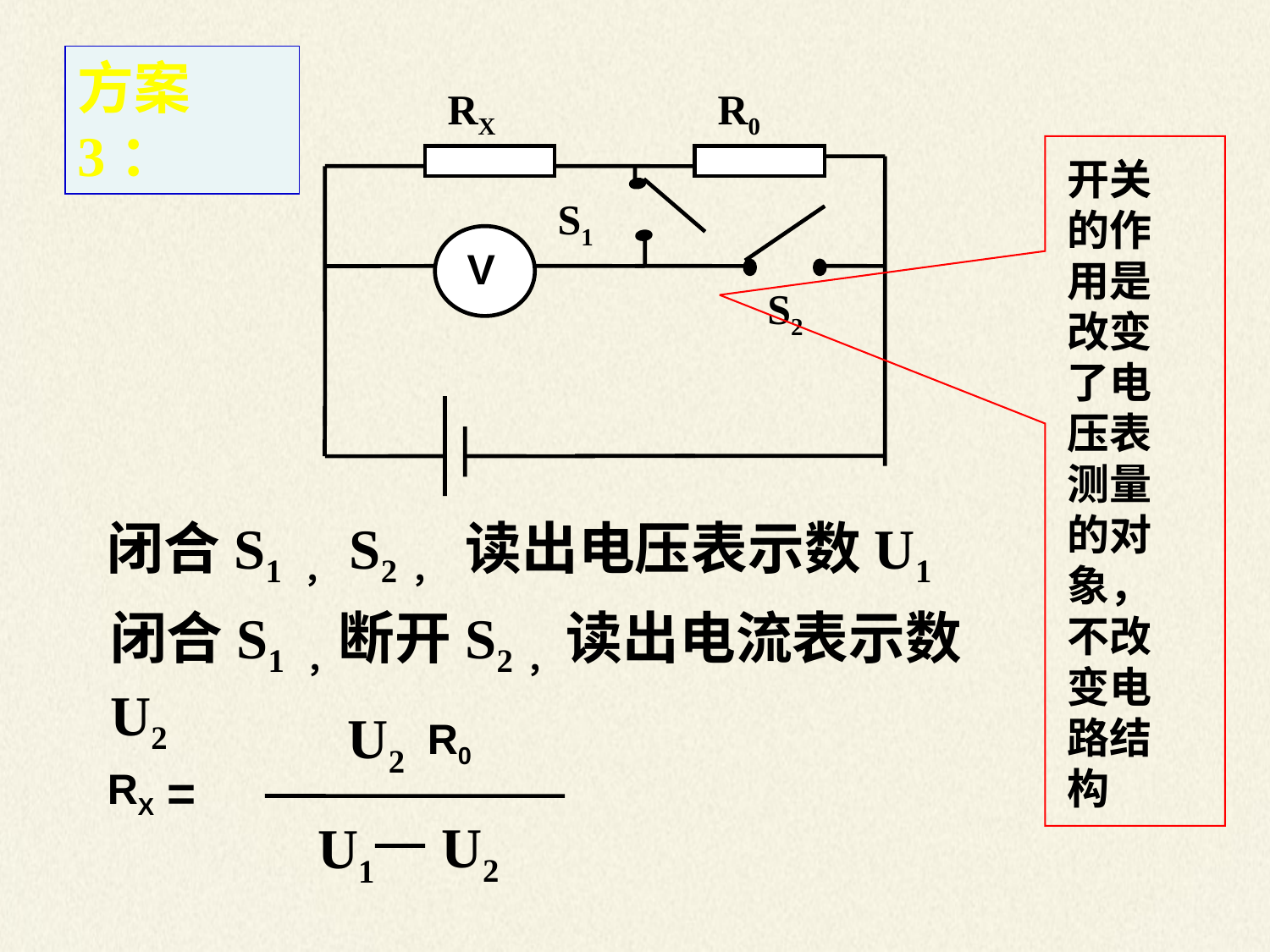

方案3：
RX
R0

开关的作用是改变了电压表测量的对象，不改变电路结构

S1

V

S2

闭合S1 ，S2，   读出电压表示数U1
闭合S1 ，断开S2， 读出电流表示数U2
U2
R0
RX
=

 U2
U1